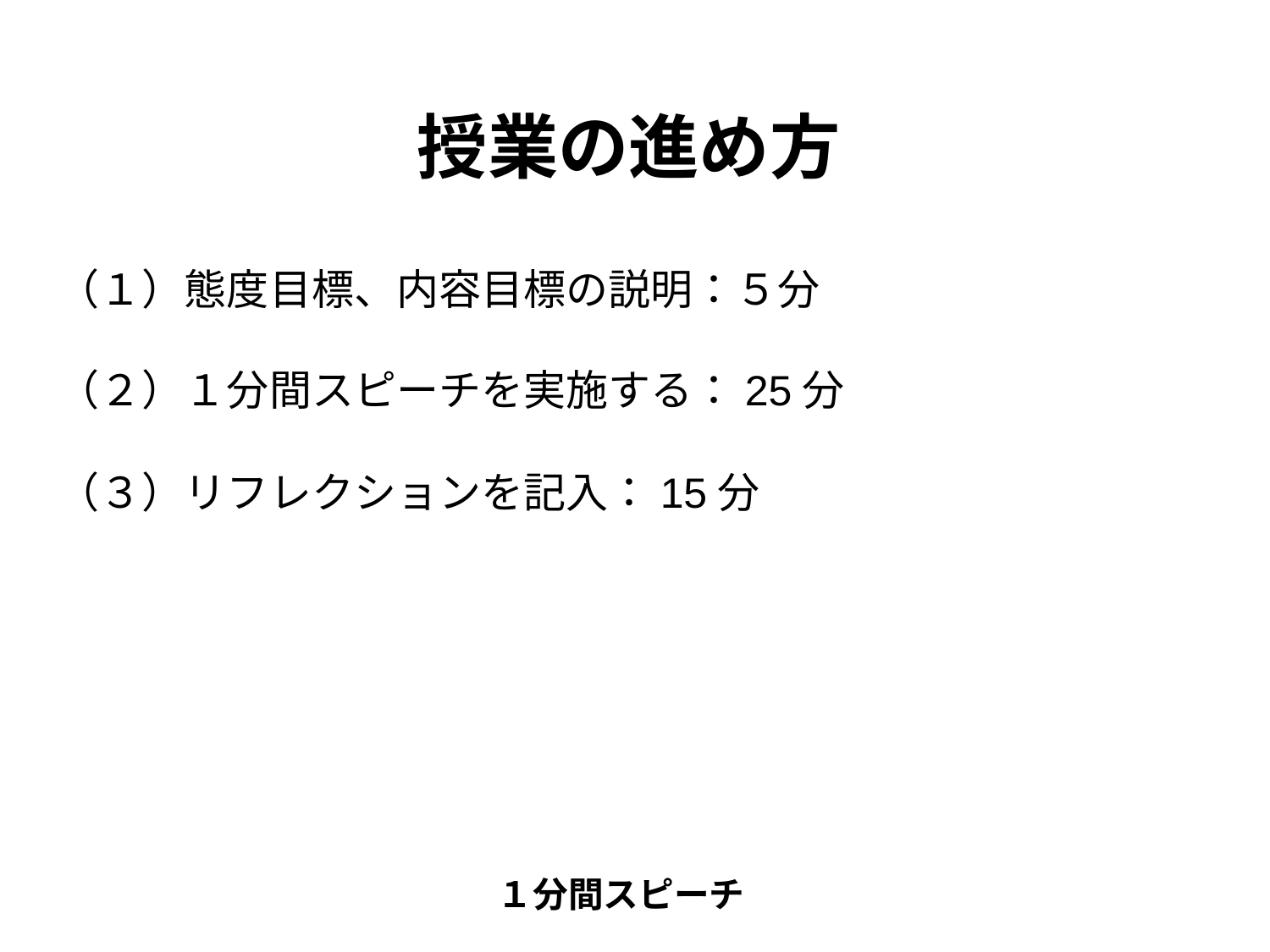

授業の進め方
（１）態度目標、内容目標の説明：５分

（２）１分間スピーチを実施する：25分

（３）リフレクションを記入：15分
１分間スピーチ